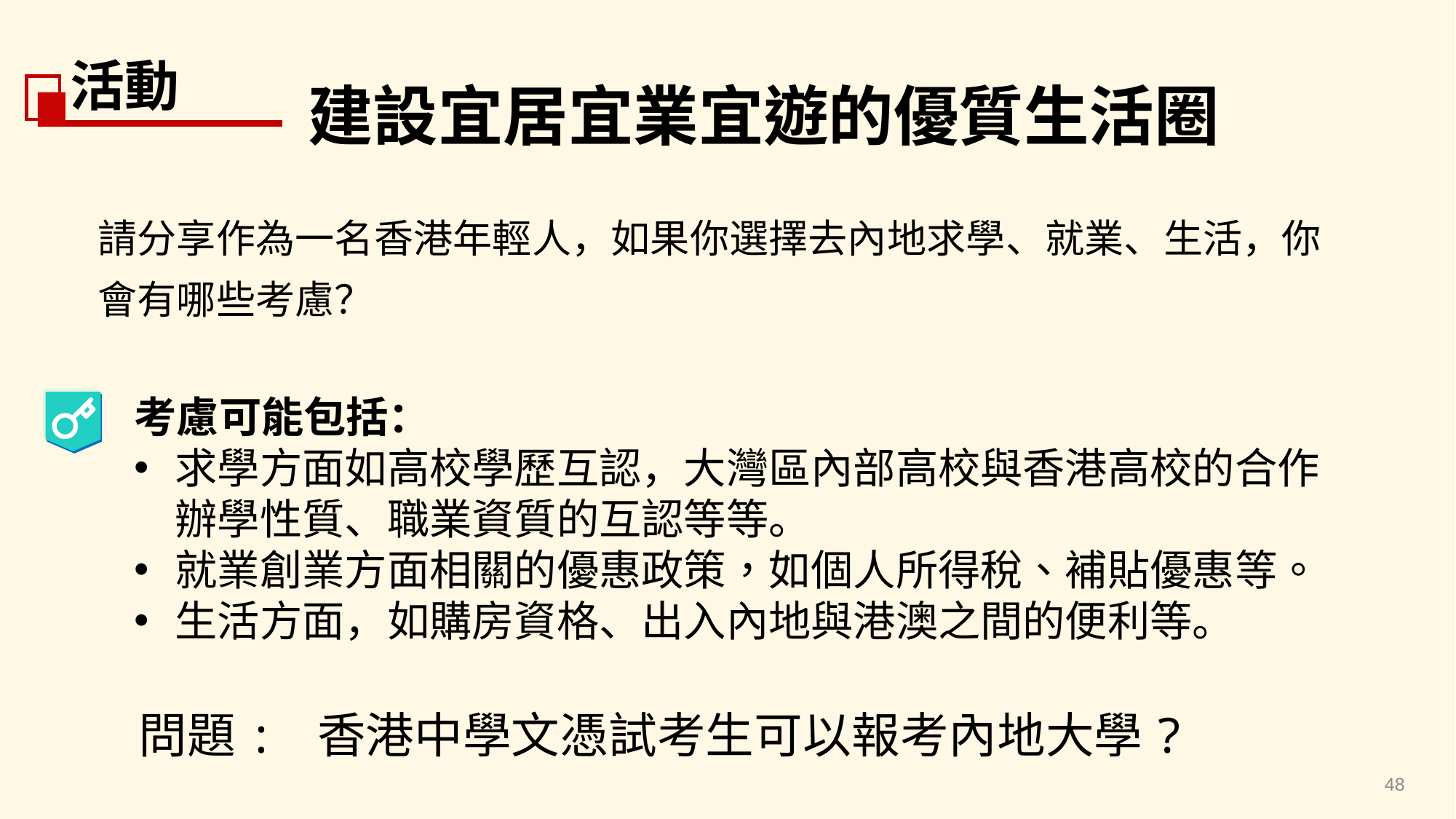

活動

建設宜居宜業宜遊的優質生活圈
請分享作為一名香港年輕人，如果你選擇去內地求學、就業、生活，你會有哪些考慮？
考慮可能包括：
求學方面如高校學歷互認，大灣區內部高校與香港高校的合作辦學性質、職業資質的互認等等。
就業創業方面相關的優惠政策，如個人所得稅、補貼優惠等。
生活方面，如購房資格、出入內地與港澳之間的便利等。

問題: 香港中學文憑試考生可以報考內地大學?